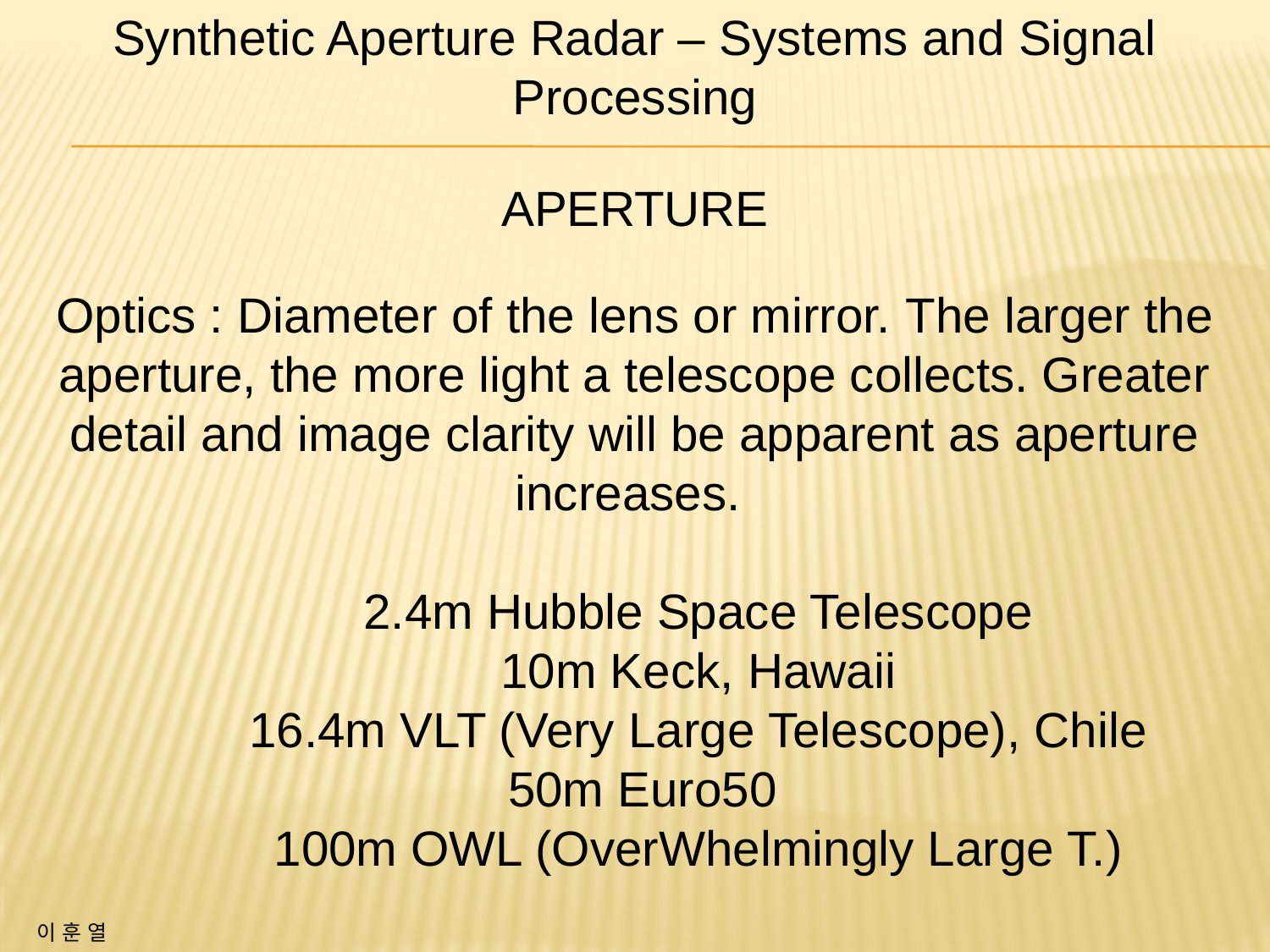

Synthetic Aperture Radar – Systems and Signal Processing
# Aperture
Optics : Diameter of the lens or mirror. The larger the aperture, the more light a telescope collects. Greater detail and image clarity will be apparent as aperture increases.

	2.4m Hubble Space Telescope
	10m Keck, Hawaii
	16.4m VLT (Very Large Telescope), Chile
	50m Euro50
	100m OWL (OverWhelmingly Large T.)
이 훈 열